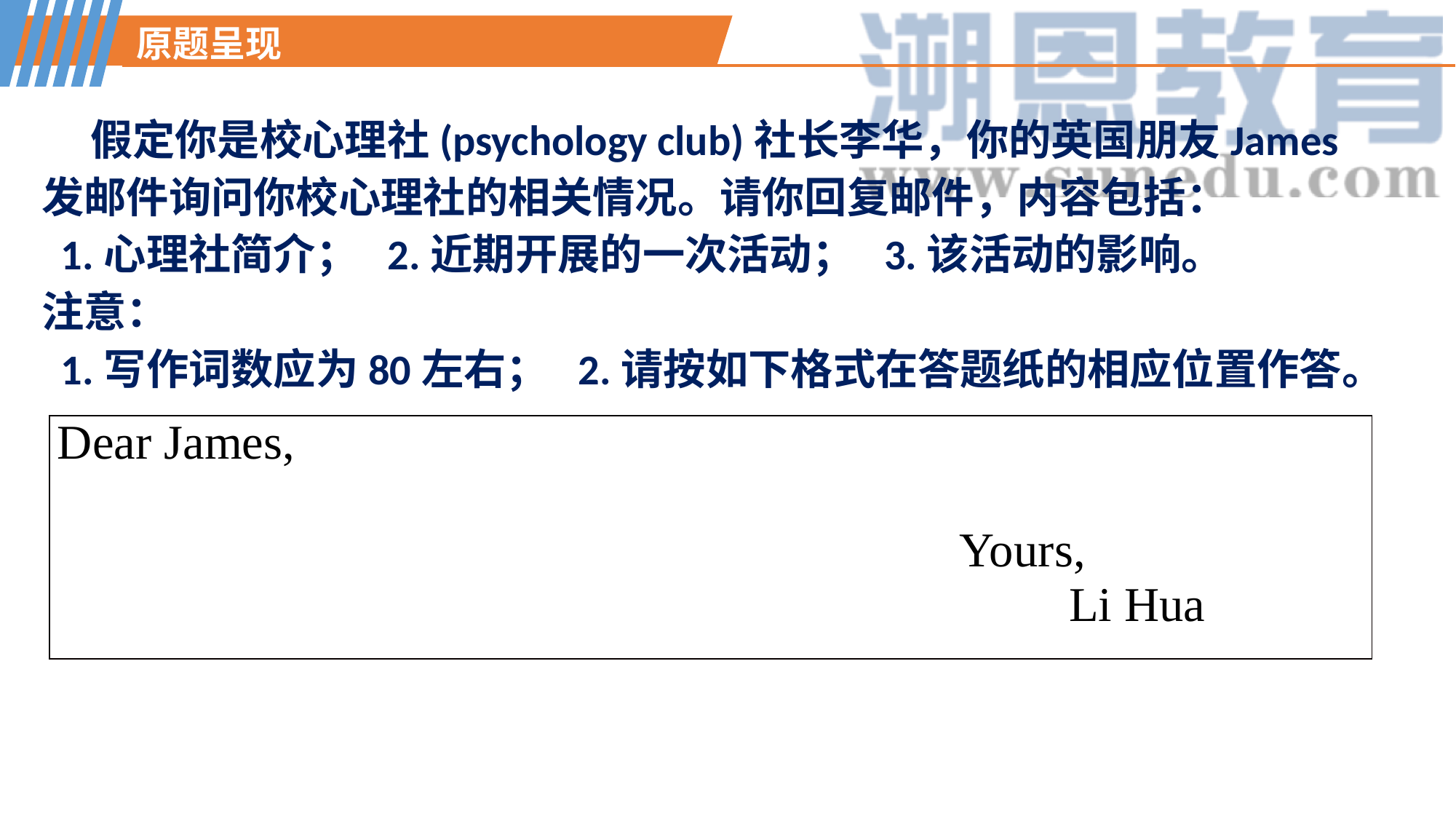

原题呈现
    假定你是校心理社(psychology club)社长李华，你的英国朋友James发邮件询问你校心理社的相关情况。请你回复邮件，内容包括：
  1.心理社简介；  2.近期开展的一次活动；  3.该活动的影响。
注意：
  1.写作词数应为80左右；  2.请按如下格式在答题纸的相应位置作答。
| Dear James, Yours, Li Hua |
| --- |